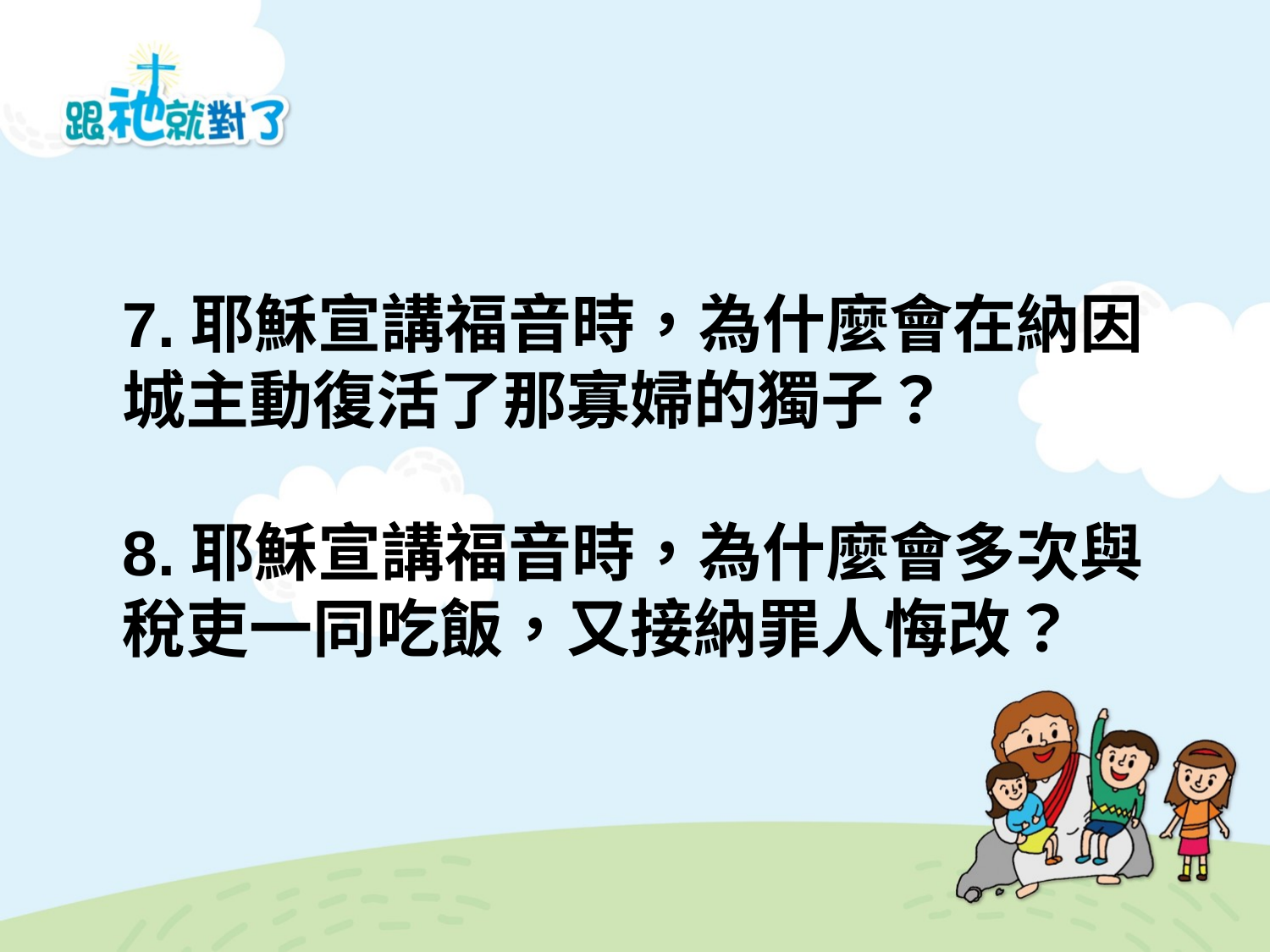

7.耶穌宣講福音時，為什麼會在納因城主動復活了那寡婦的獨子？

8.耶穌宣講福音時，為什麼會多次與稅吏一同吃飯，又接納罪人悔改？